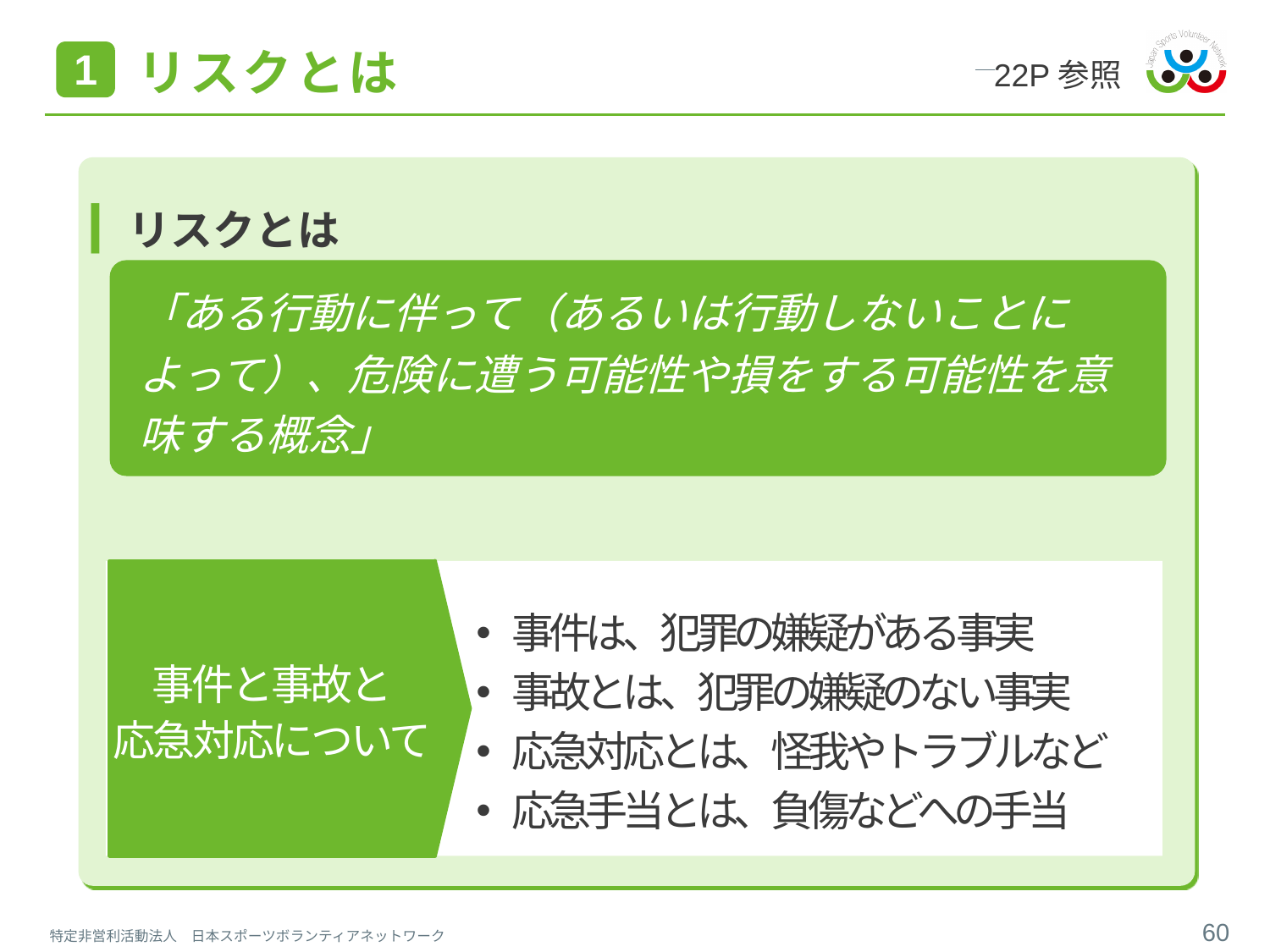

22P参照
# リスクとは
1

リスクとは
「ある行動に伴って（あるいは行動しないことによって）、危険に遭う可能性や損をする可能性を意味する概念」
事件と事故と
応急対応について
事件は、犯罪の嫌疑がある事実
事故とは、犯罪の嫌疑のない事実
応急対応とは、怪我やトラブルなど
応急手当とは、負傷などへの手当